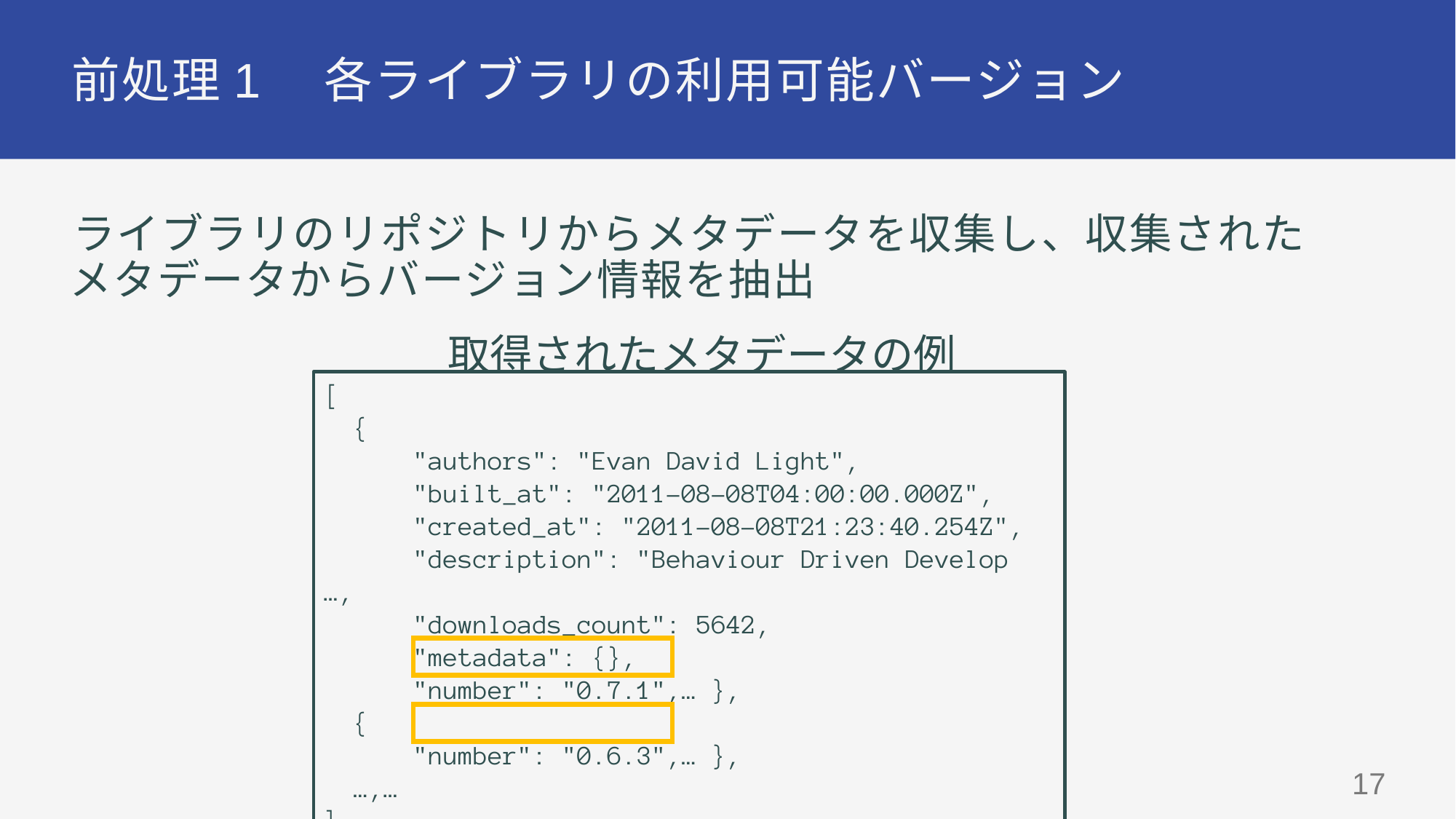

# 前処理1　各ライブラリの利用可能バージョン
ライブラリのリポジトリからメタデータを収集し、収集された
メタデータからバージョン情報を抽出
取得されたメタデータの例
[
  {
      "authors": "Evan David Light",
      "built_at": "2011-08-08T04:00:00.000Z",
      "created_at": "2011-08-08T21:23:40.254Z",
      "description": "Behaviour Driven Develop …,
      "downloads_count": 5642,
      "metadata": {},
      "number": "0.7.1",… },
  {
      "number": "0.6.3",… },
  …,…
]

17